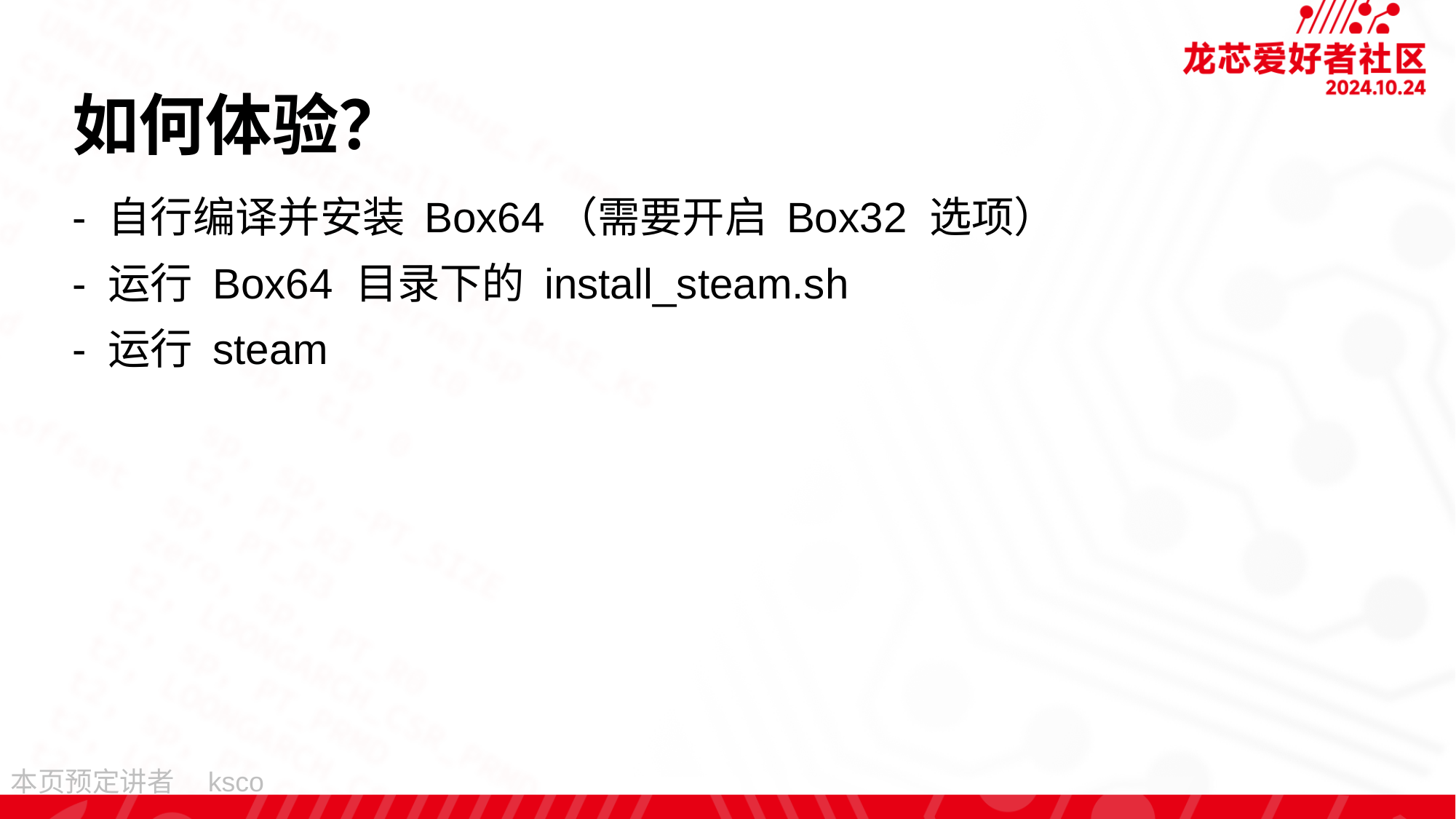

# 如何体验？
- 自行编译并安装 Box64（需要开启 Box32 选项）
- 运行 Box64 目录下的 install_steam.sh
- 运行 steam
ksco